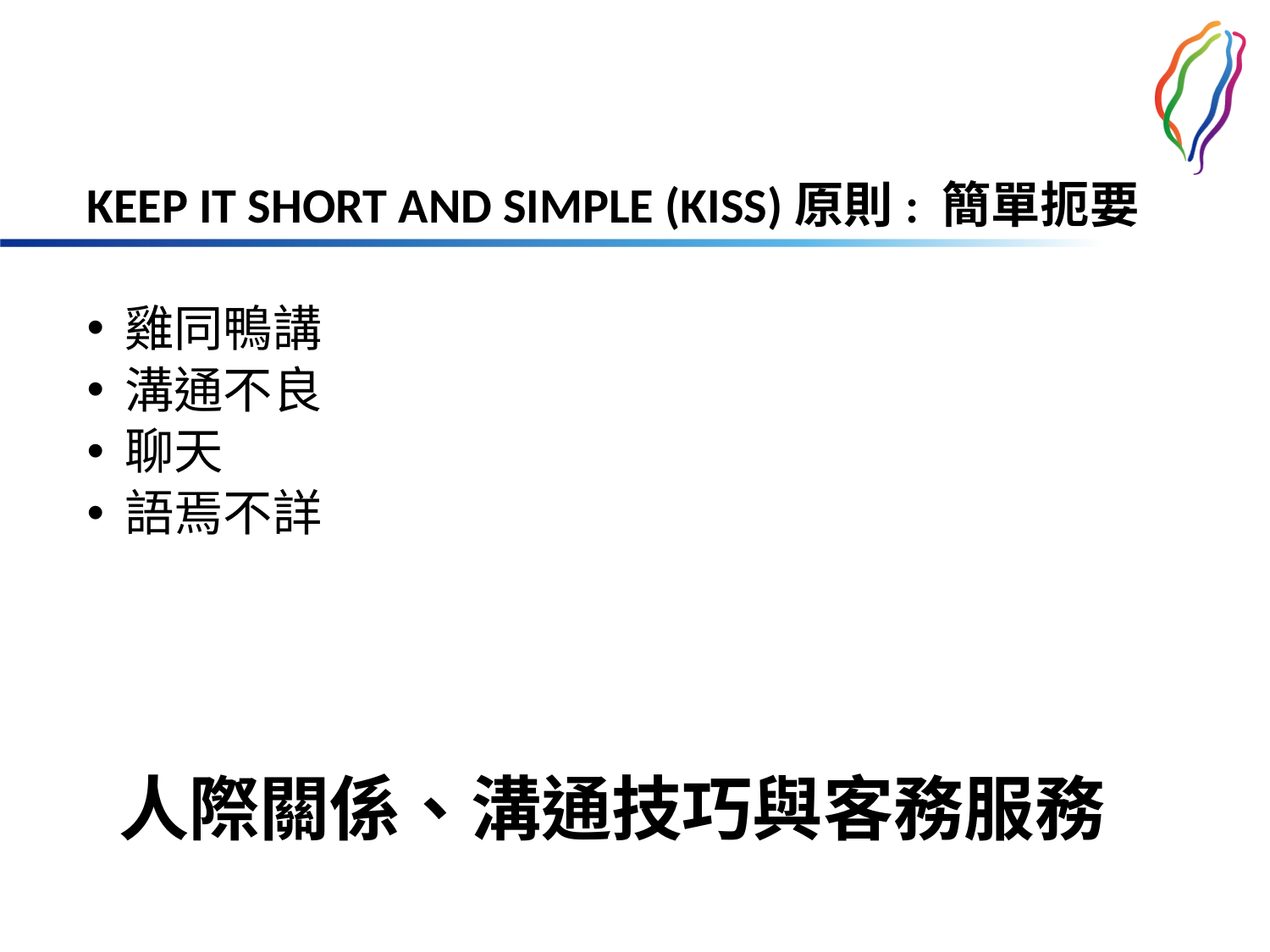

KEEP IT SHORT AND SIMPLE (KISS)原則: 簡單扼要

雞同鴨講
溝通不良
聊天
語焉不詳

# 人際關係、溝通技巧與客務服務